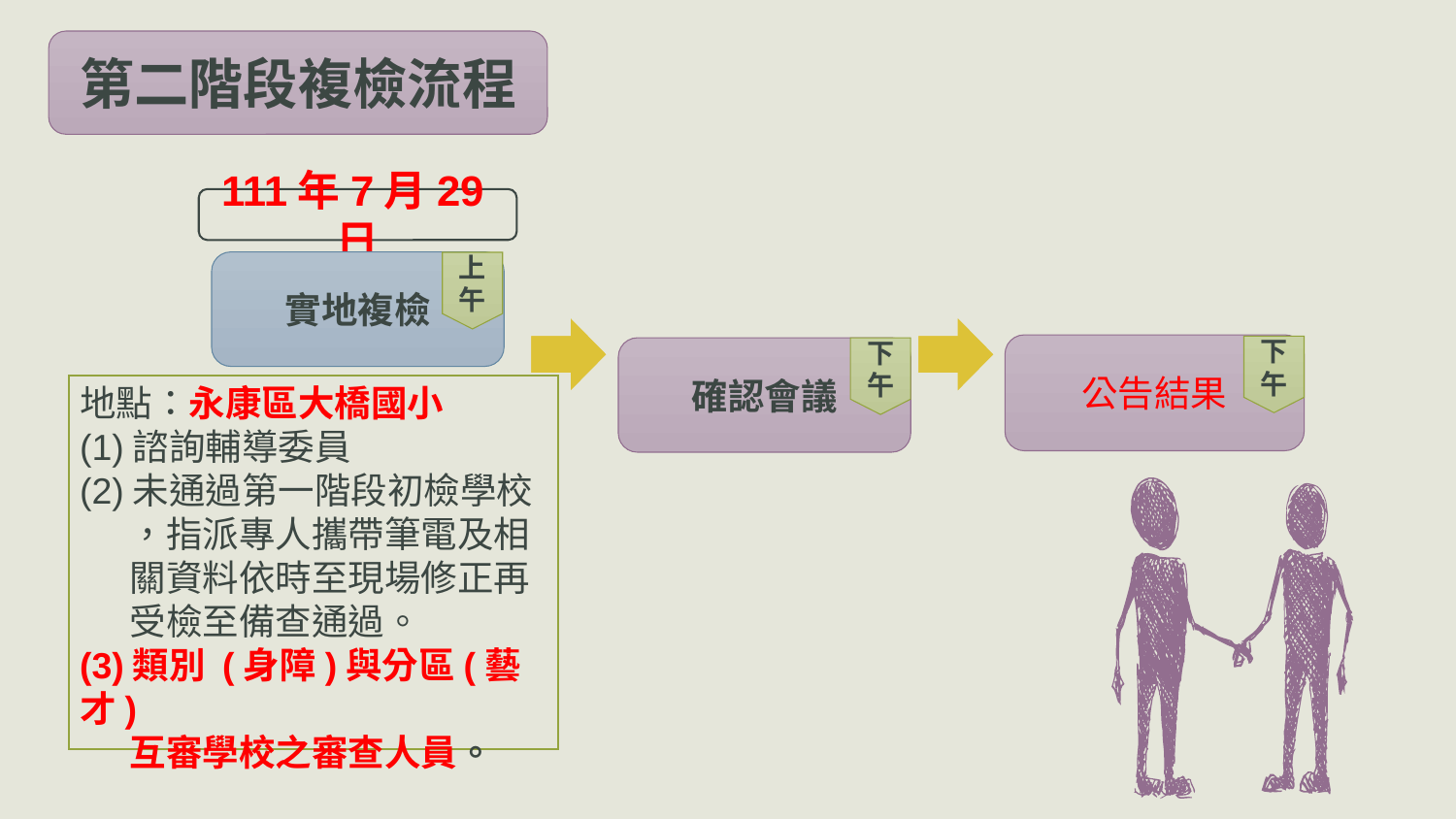

第二階段複檢流程
111年7月29日
實地複檢
上午

公告結果
下午
確認會議
下午
地點：永康區大橋國小
(1)諮詢輔導委員
(2)未通過第一階段初檢學校
     ，指派專人攜帶筆電及相
     關資料依時至現場修正再
     受檢至備查通過。
(3)類別 (身障)與分區(藝才)
     互審學校之審查人員。